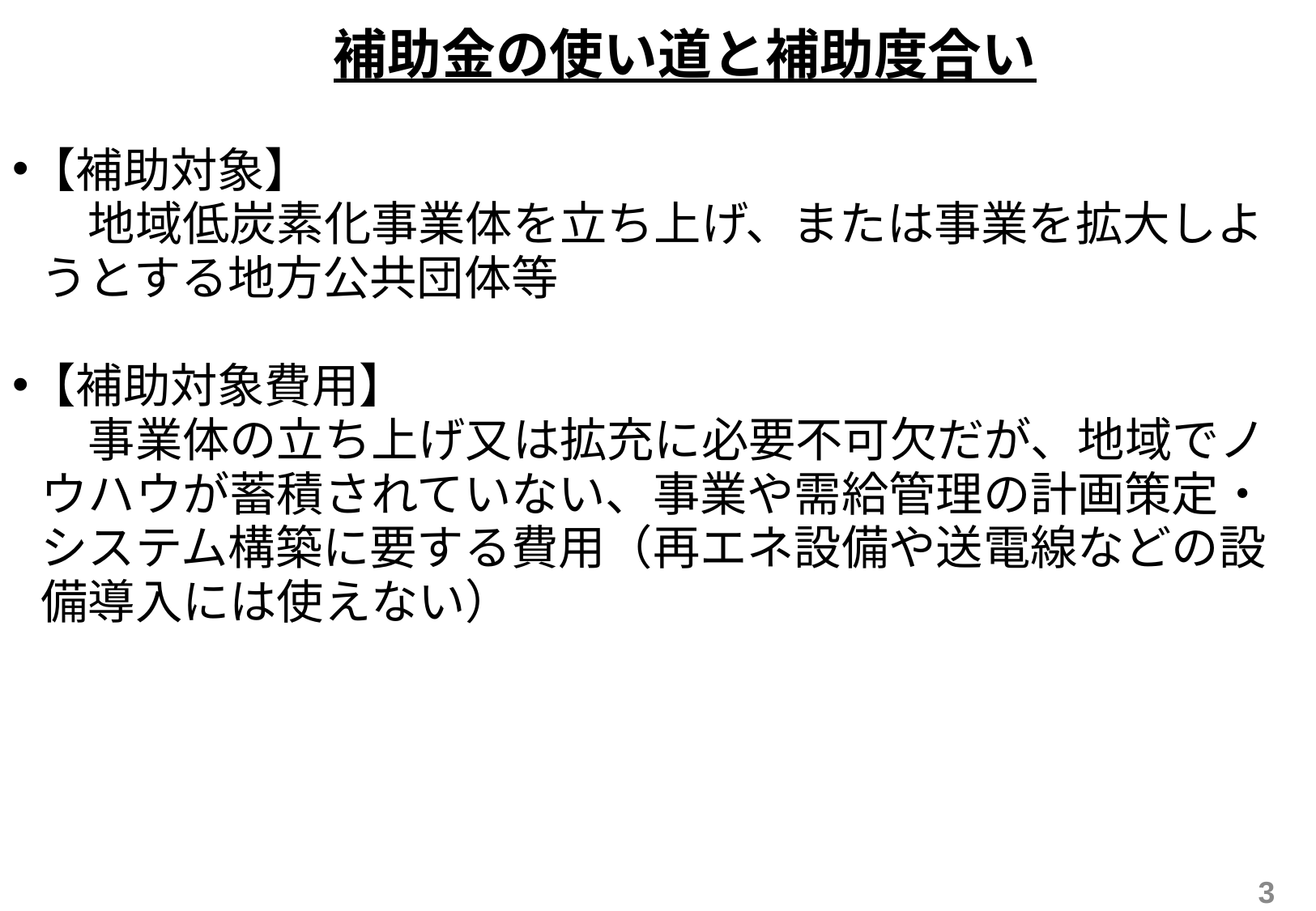

補助金の使い道と補助度合い
【補助対象】
　地域低炭素化事業体を立ち上げ、または事業を拡大しようとする地方公共団体等

【補助対象費用】
　事業体の立ち上げ又は拡充に必要不可欠だが、地域でノウハウが蓄積されていない、事業や需給管理の計画策定・システム構築に要する費用（再エネ設備や送電線などの設備導入には使えない）
3